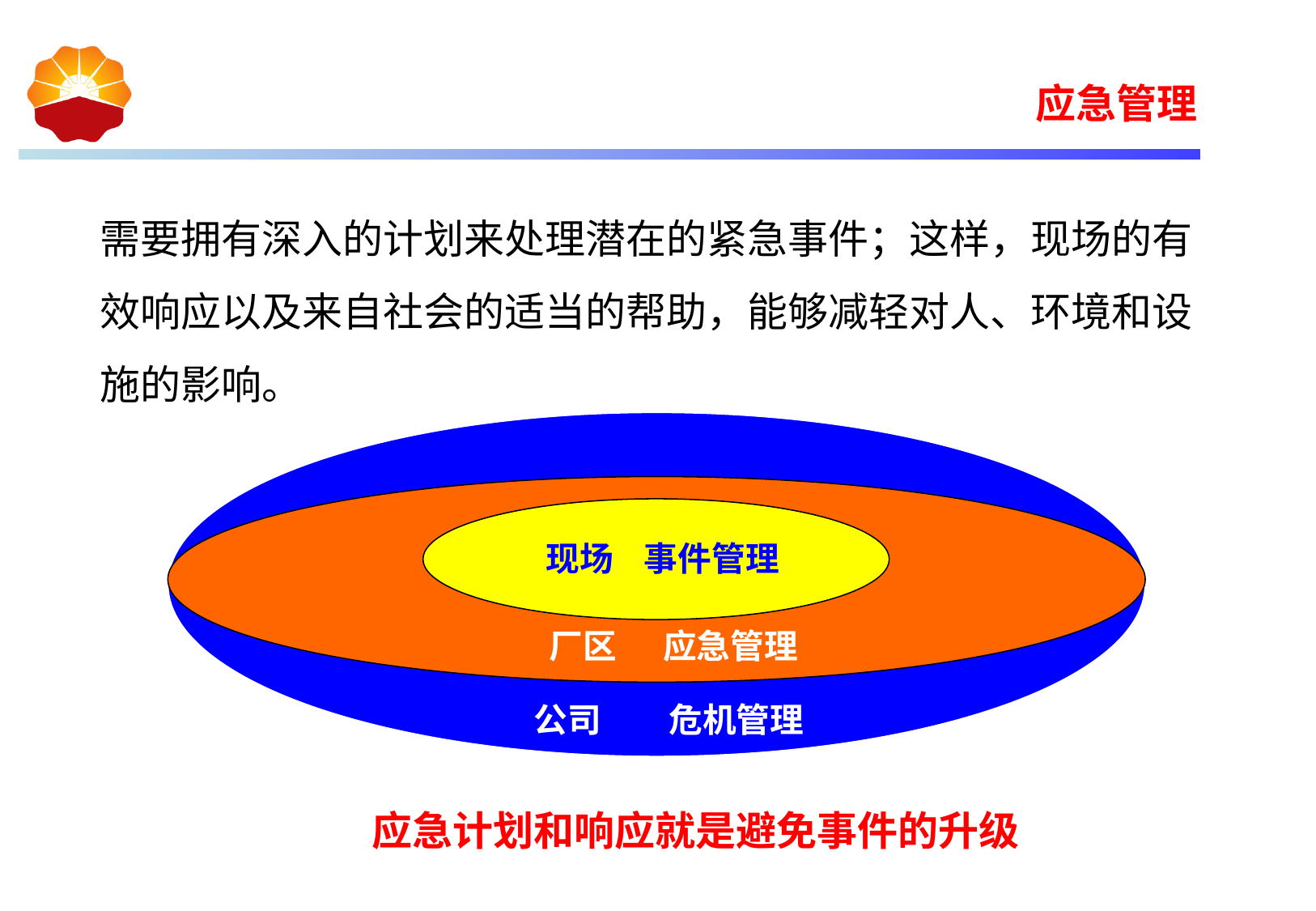

应急管理
需要拥有深入的计划来处理潜在的紧急事件；这样，现场的有效响应以及来自社会的适当的帮助，能够减轻对人、环境和设施的影响。

现场    事件管理
厂区      应急管理
公司　　危机管理
应急计划和响应就是避免事件的升级